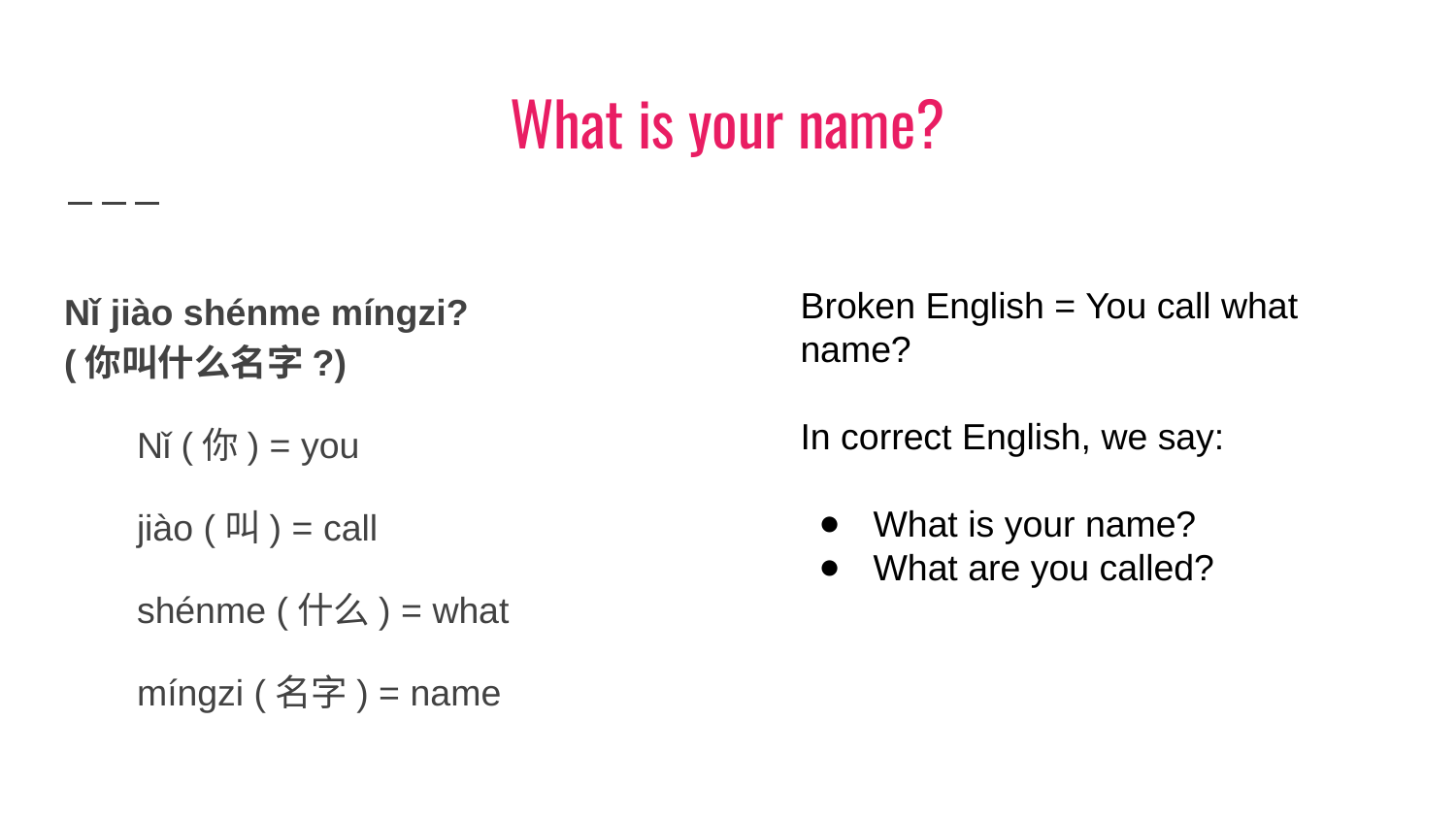

# What is your name?
Broken English = You call what name?

In correct English, we say:

What is your name?
What are you called?
Nǐ jiào shénme míngzi?
(你叫什么名字?)
Nǐ (你) = you
jiào (叫) = call
shénme (什么) = what
míngzi (名字) = name